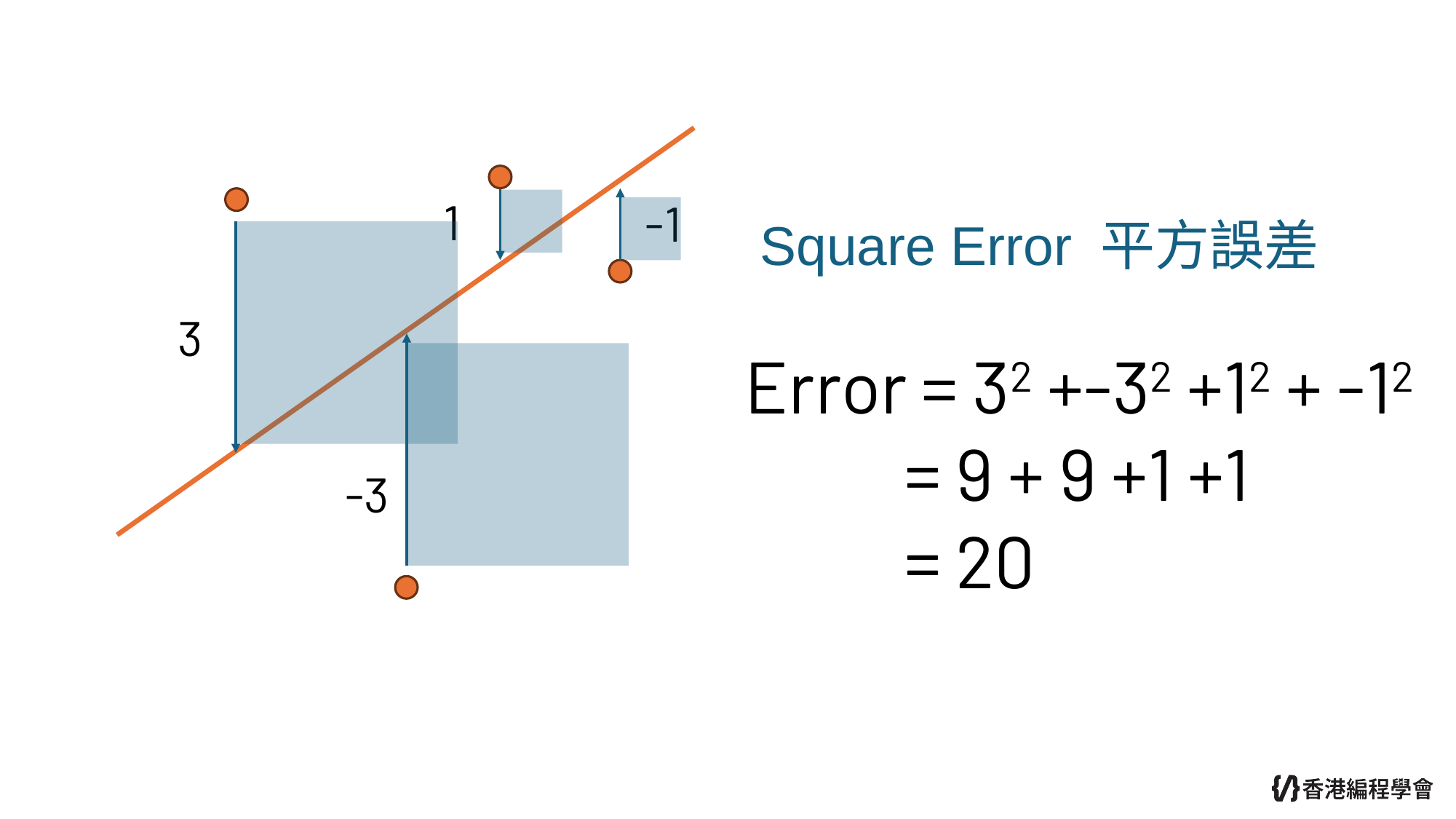

1
-1

Square Error 平方誤差

3
Error = 32 +-32 +12 + -12
           = 9 + 9 +1 +1
           = 20

-3